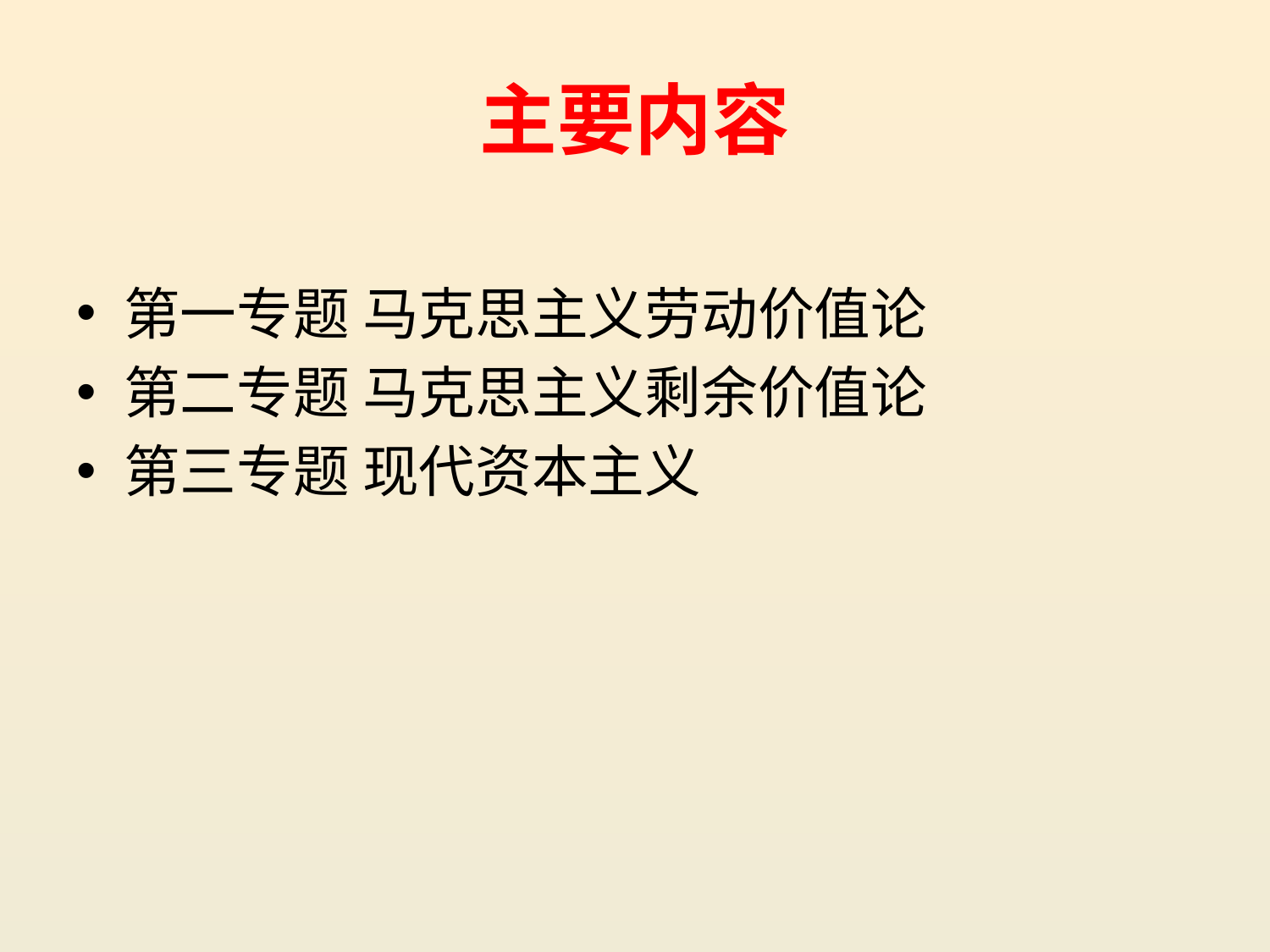

# 主要内容
第一专题 马克思主义劳动价值论
第二专题 马克思主义剩余价值论
第三专题 现代资本主义